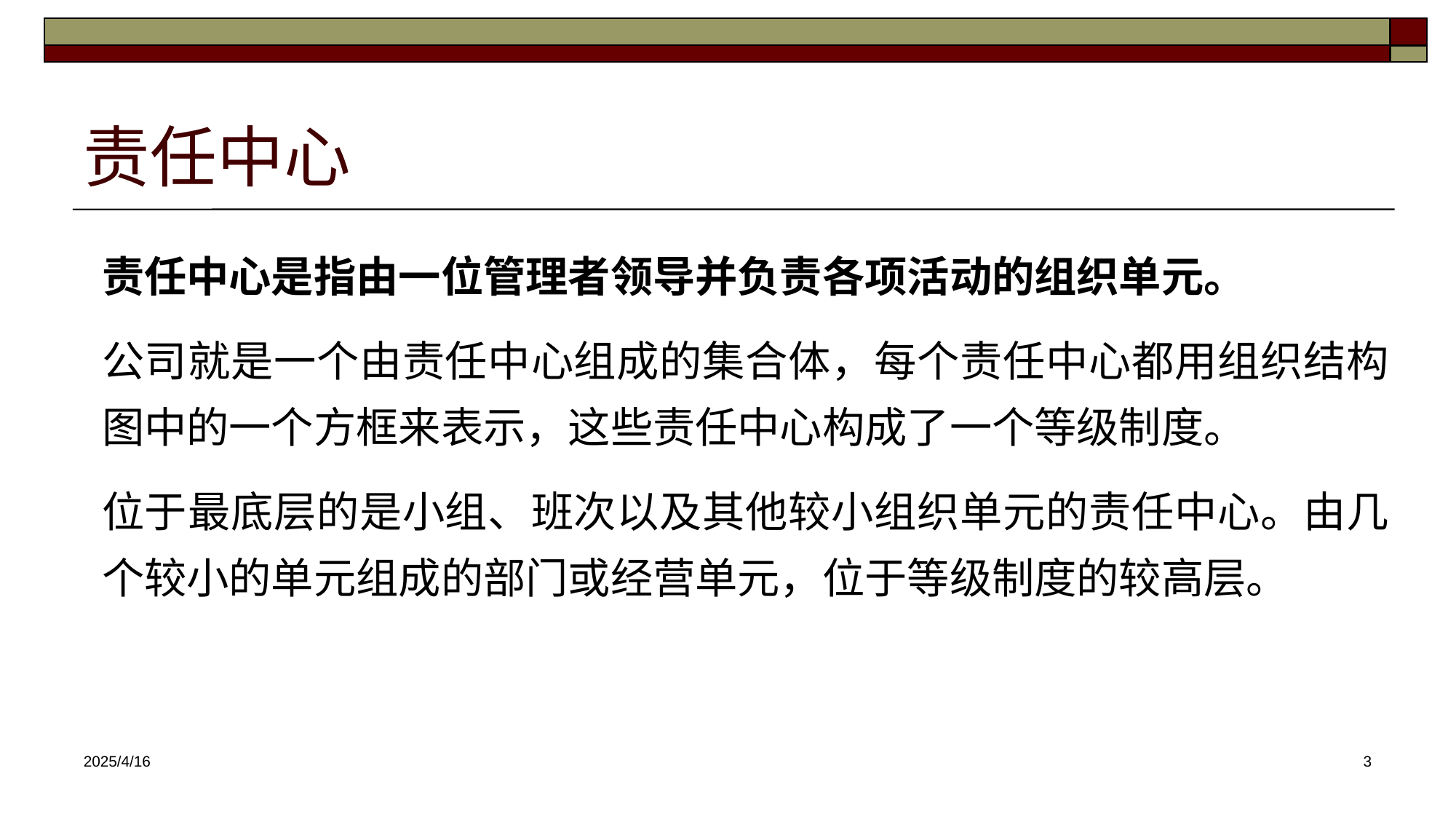

# 责任中心
责任中心是指由一位管理者领导并负责各项活动的组织单元。
公司就是一个由责任中心组成的集合体，每个责任中心都用组织结构图中的一个方框来表示，这些责任中心构成了一个等级制度。
位于最底层的是小组、班次以及其他较小组织单元的责任中心。由几个较小的单元组成的部门或经营单元，位于等级制度的较高层。
2025/4/16
3